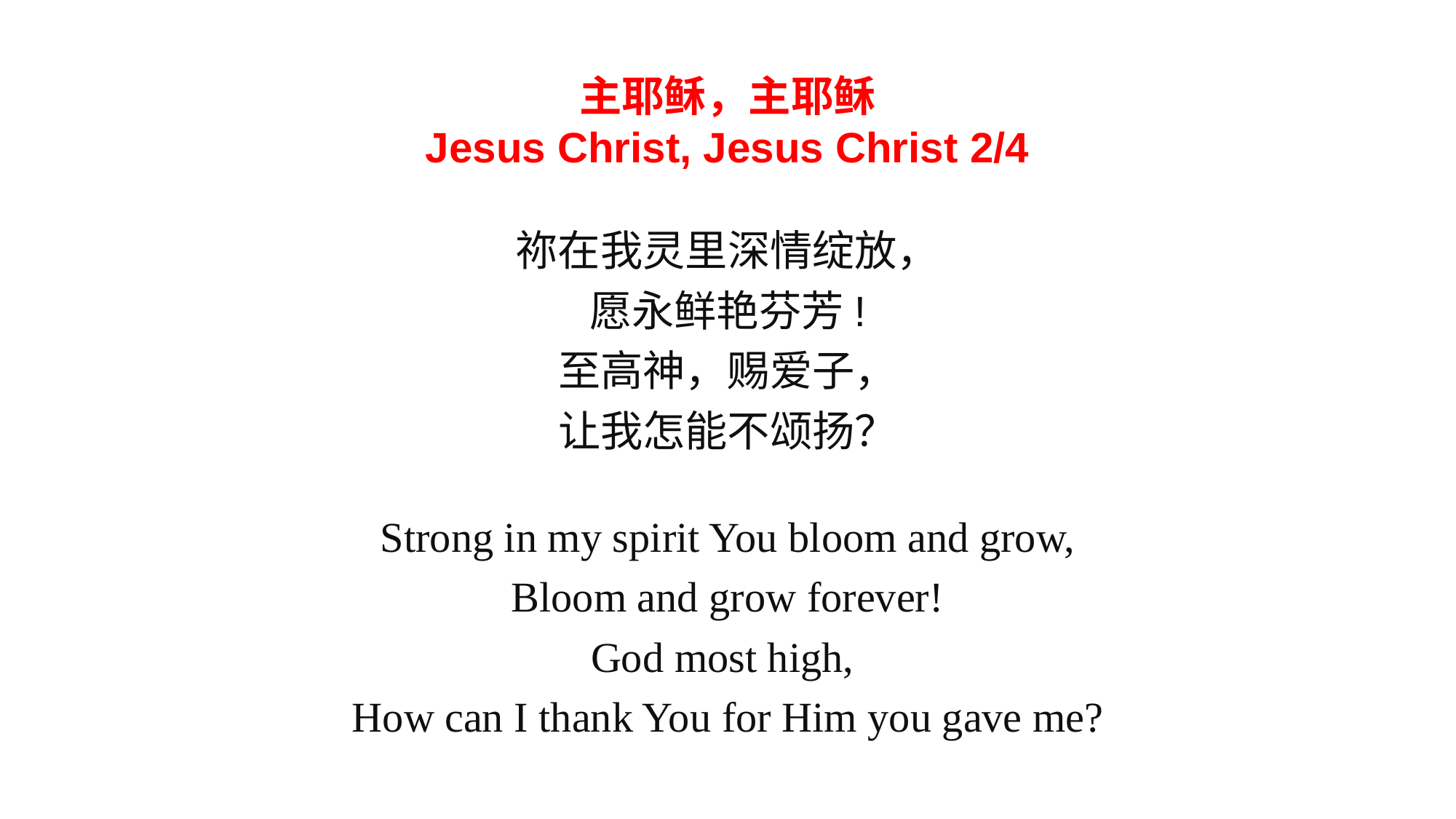

主耶稣，主耶稣
Jesus Christ, Jesus Christ 2/4
祢在我灵里深情绽放，
愿永鲜艳芬芳!
至高神，赐爱子，
让我怎能不颂扬？

Strong in my spirit You bloom and grow,
Bloom and grow forever!
God most high,
How can I thank You for Him you gave me?